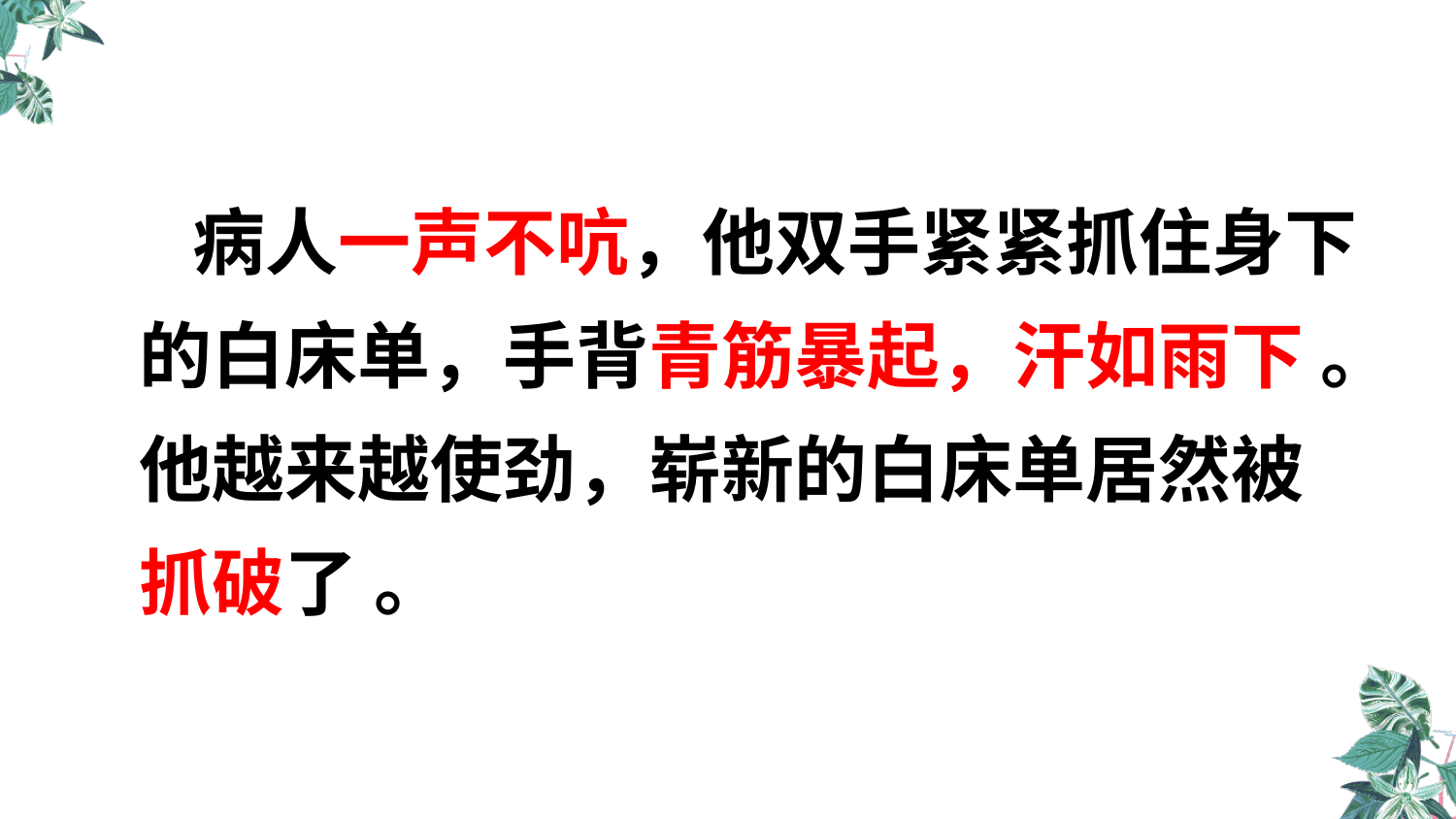

病人一声不吭，他双手紧紧抓住身下的白床单，手背青筋暴起，汗如雨下 。他越来越使劲，崭新的白床单居然被抓破了 。